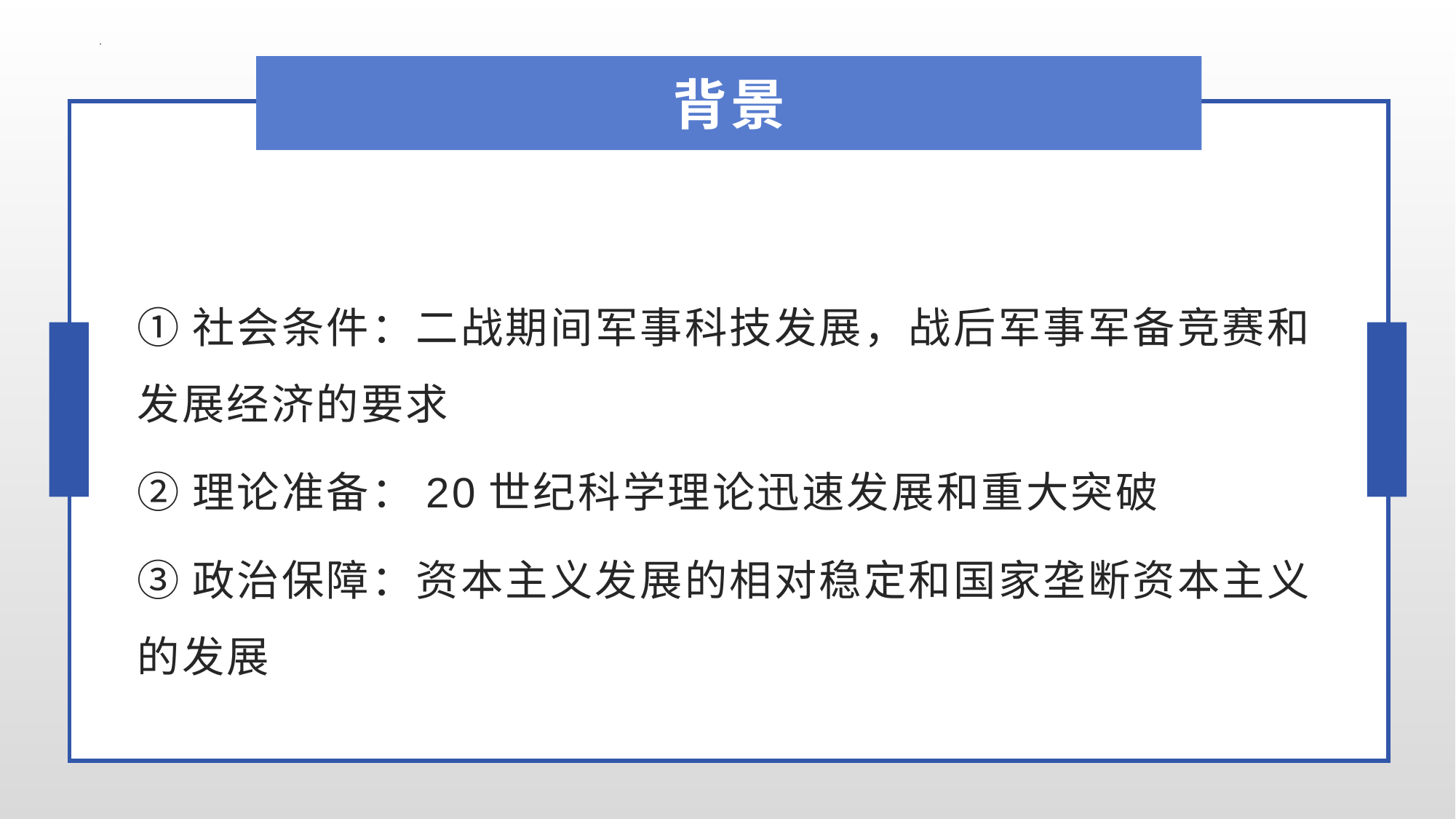

背景

①社会条件：二战期间军事科技发展，战后军事军备竞赛和发展经济的要求
②理论准备：20世纪科学理论迅速发展和重大突破
③政治保障：资本主义发展的相对稳定和国家垄断资本主义的发展